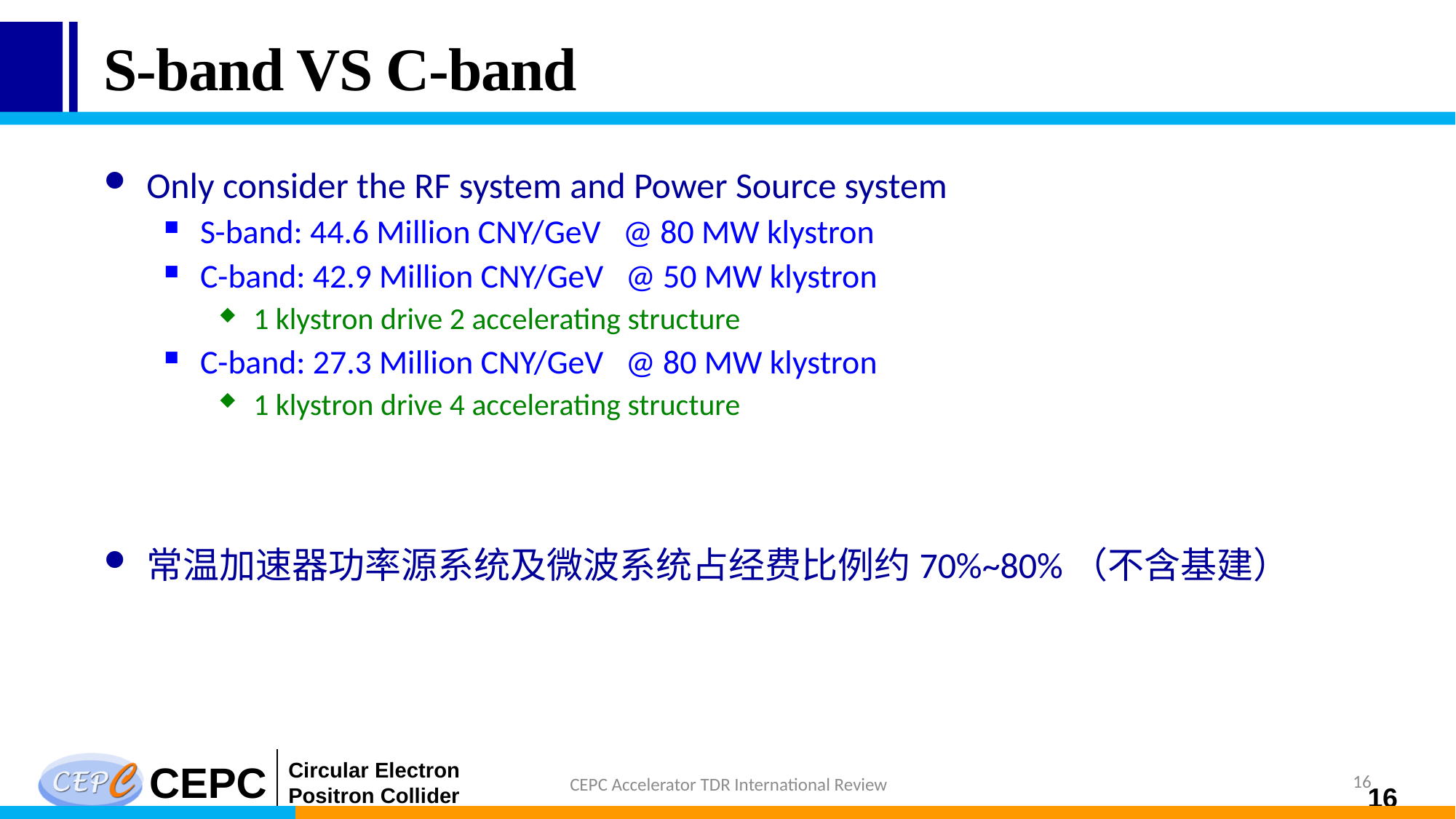

# S-band VS C-band
Only consider the RF system and Power Source system
S-band: 44.6 Million CNY/GeV   @ 80 MW klystron
C-band: 42.9 Million CNY/GeV   @ 50 MW klystron
1 klystron drive 2 accelerating structure
C-band: 27.3 Million CNY/GeV   @ 80 MW klystron
1 klystron drive 4 accelerating structure

常温加速器功率源系统及微波系统占经费比例约70%~80%（不含基建）
16
CEPC Accelerator TDR International Review